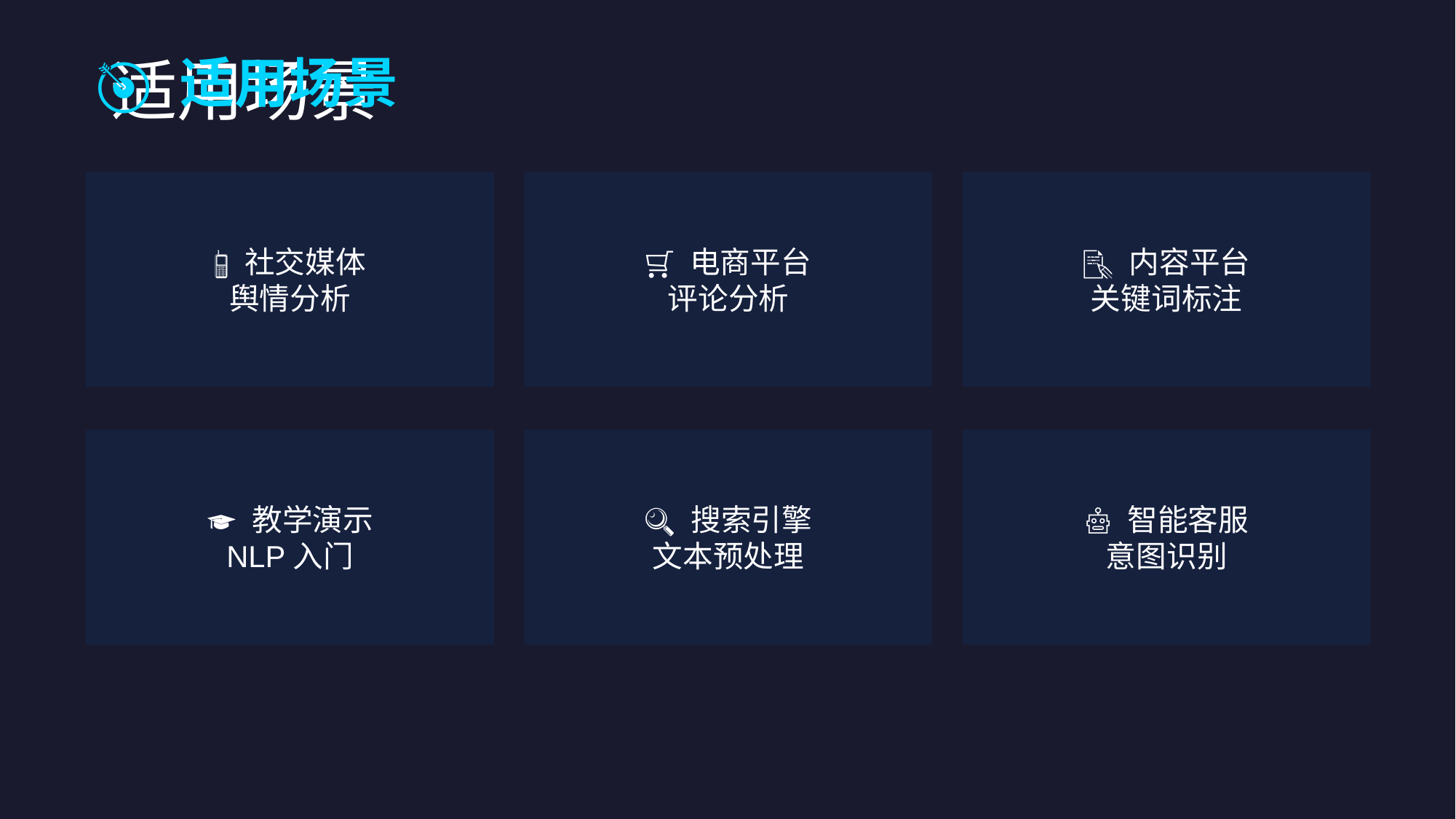

🎯 适用场景
# 适用场景
📱 社交媒体
舆情分析
🛒 电商平台
评论分析
📝 内容平台
关键词标注
🎓 教学演示
NLP入门
🔍 搜索引擎
文本预处理
🤖 智能客服
意图识别